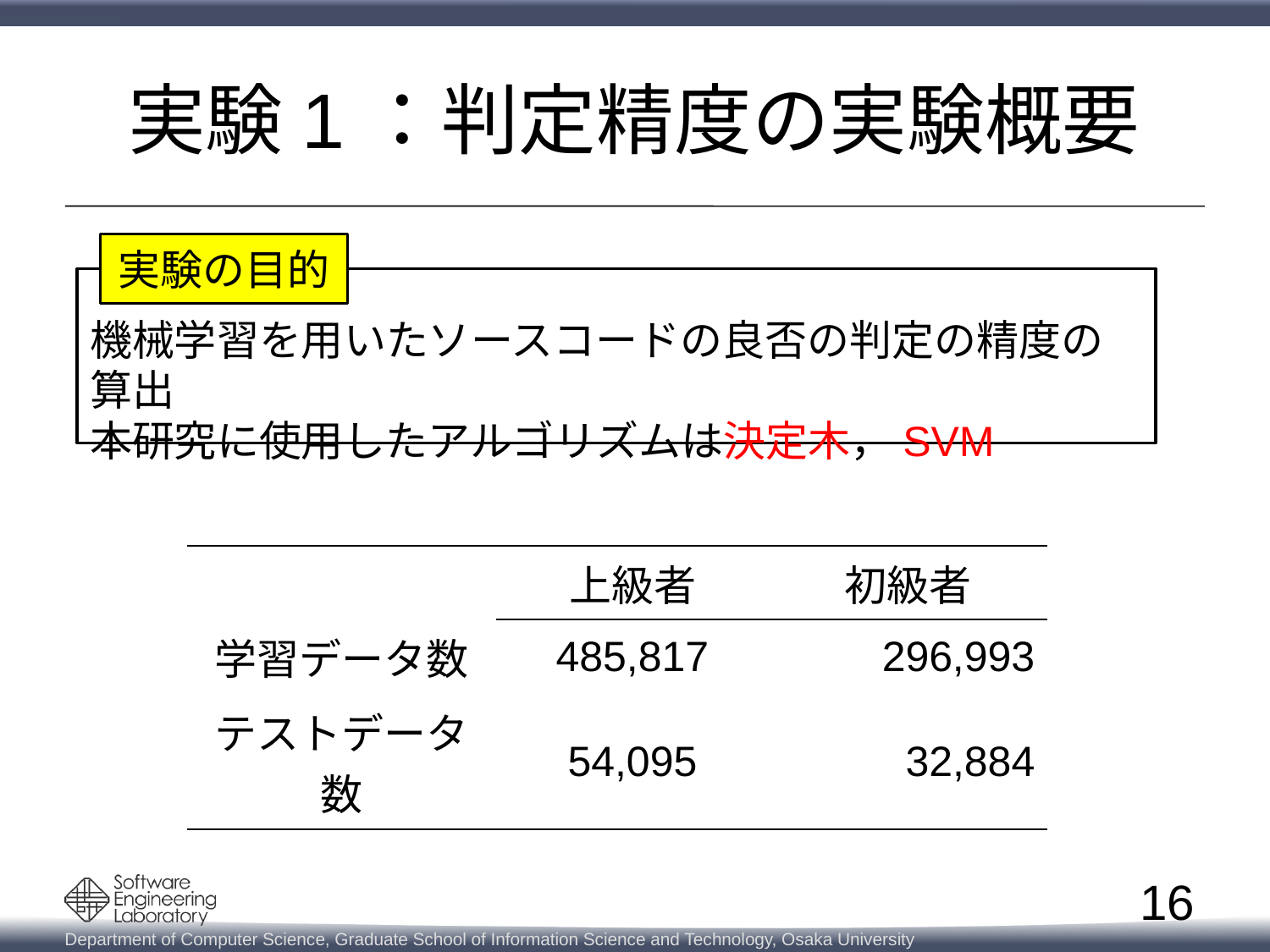

# 実験1：判定精度の実験概要
実験の目的

機械学習を用いたソースコードの良否の判定の精度の算出
本研究に使用したアルゴリズムは決定木，SVM
|  | 上級者 | 初級者 |
| --- | --- | --- |
| 学習データ数 | 485,817 | 296,993 |
| テストデータ数 | 54,095 | 32,884 |

16